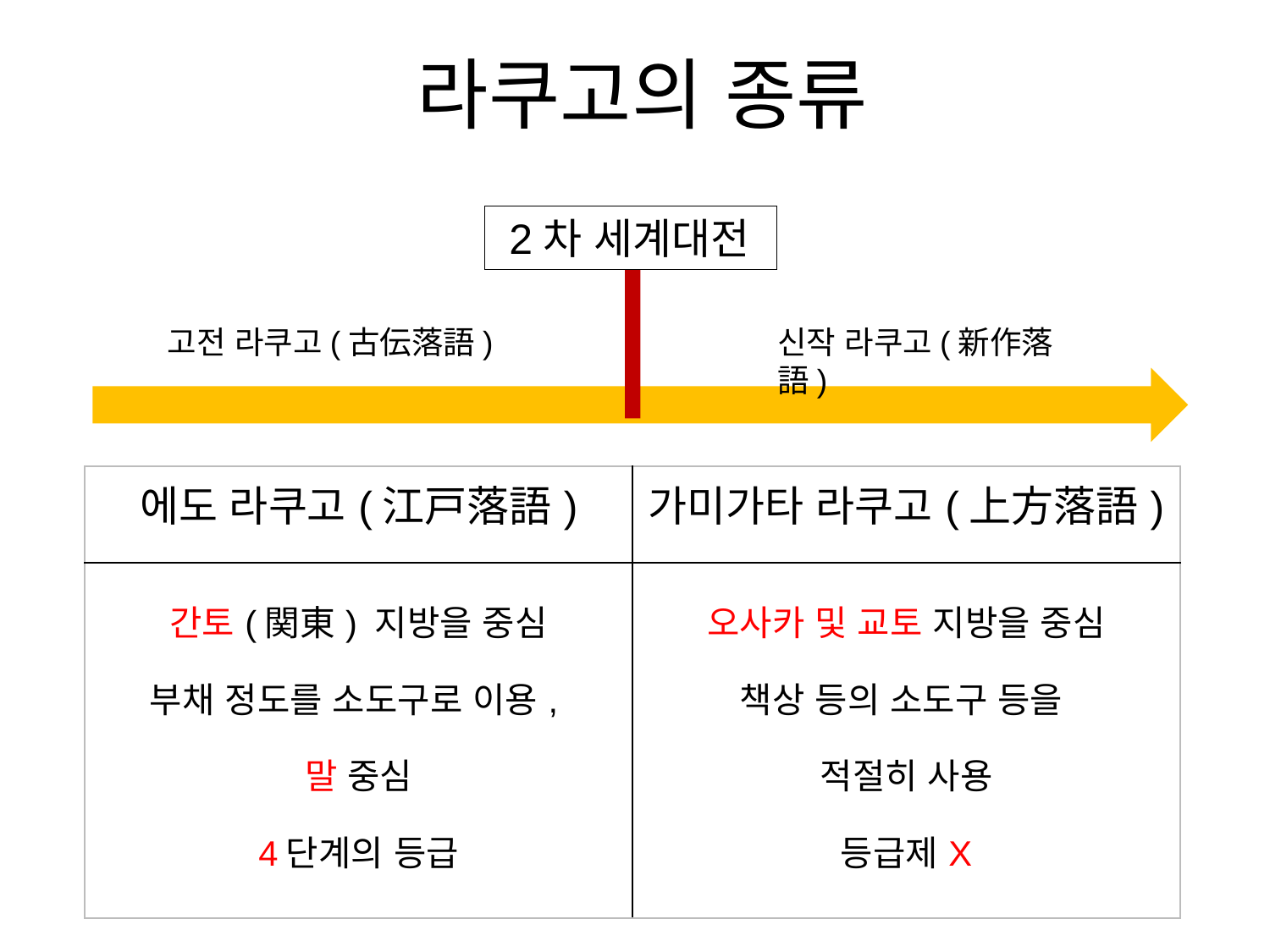

# 라쿠고의 종류
 2차 세계대전

고전 라쿠고(古伝落語)
신작 라쿠고(新作落語)

| 에도 라쿠고(江戸落語) | 가미가타 라쿠고(上方落語) |
| --- | --- |
| 간토(関東) 지방을 중심 부채 정도를 소도구로 이용, 말 중심 4단계의 등급 | 오사카 및 교토 지방을 중심 책상 등의 소도구 등을 적절히 사용 등급제X |